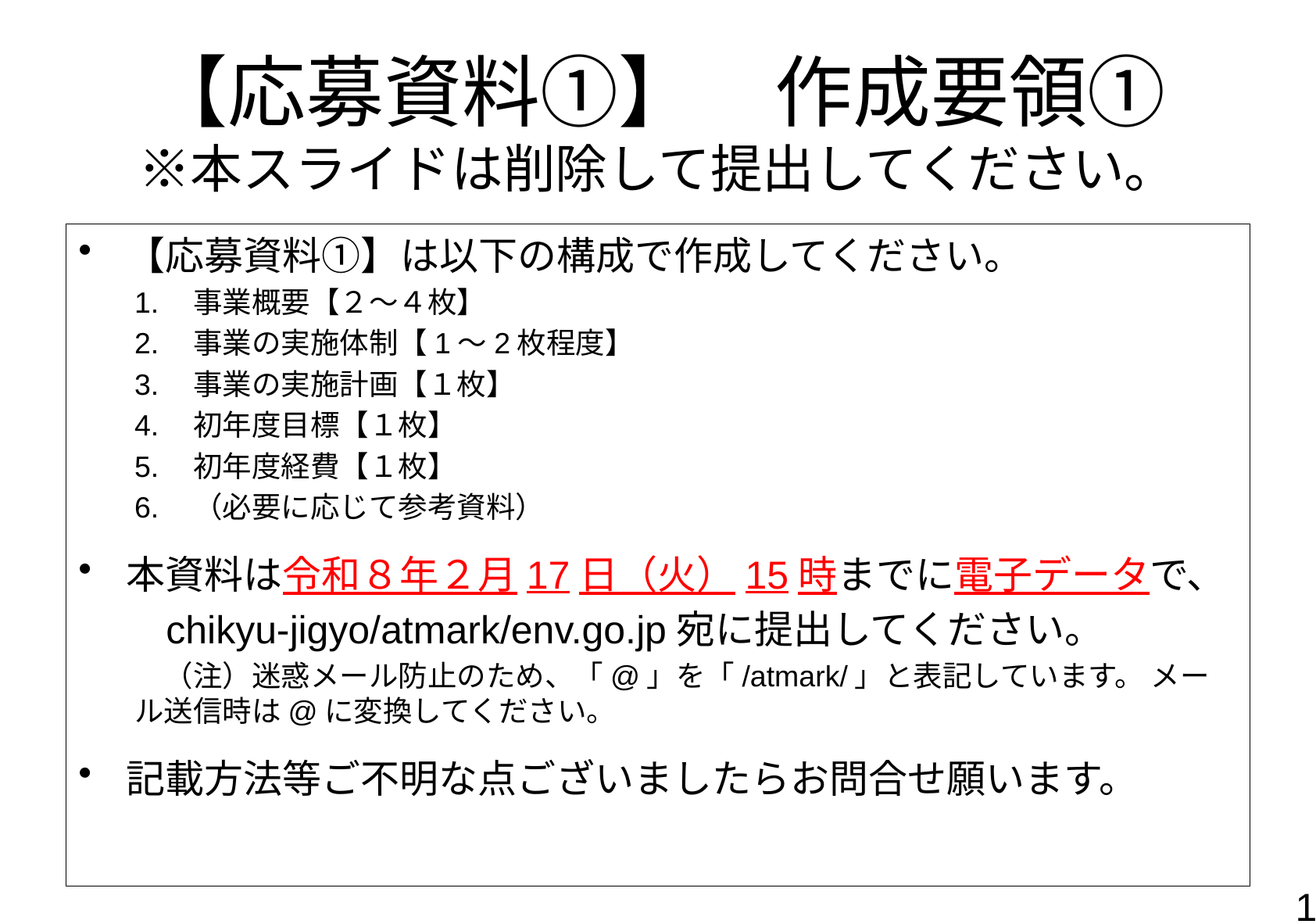

# 【応募資料①】　作成要領① ※本スライドは削除して提出してください。
【応募資料①】は以下の構成で作成してください。
事業概要【２～４枚】
事業の実施体制【1～2枚程度】
事業の実施計画【１枚】
初年度目標【１枚】
初年度経費【１枚】
（必要に応じて参考資料）

本資料は令和８年２月17日（火）15時までに電子データで、
　　chikyu-jigyo/atmark/env.go.jp宛に提出してください。
　（注）迷惑メール防止のため、「@」を「/atmark/」と表記しています。 メール送信時は@に変換してください。

記載方法等ご不明な点ございましたらお問合せ願います。

1